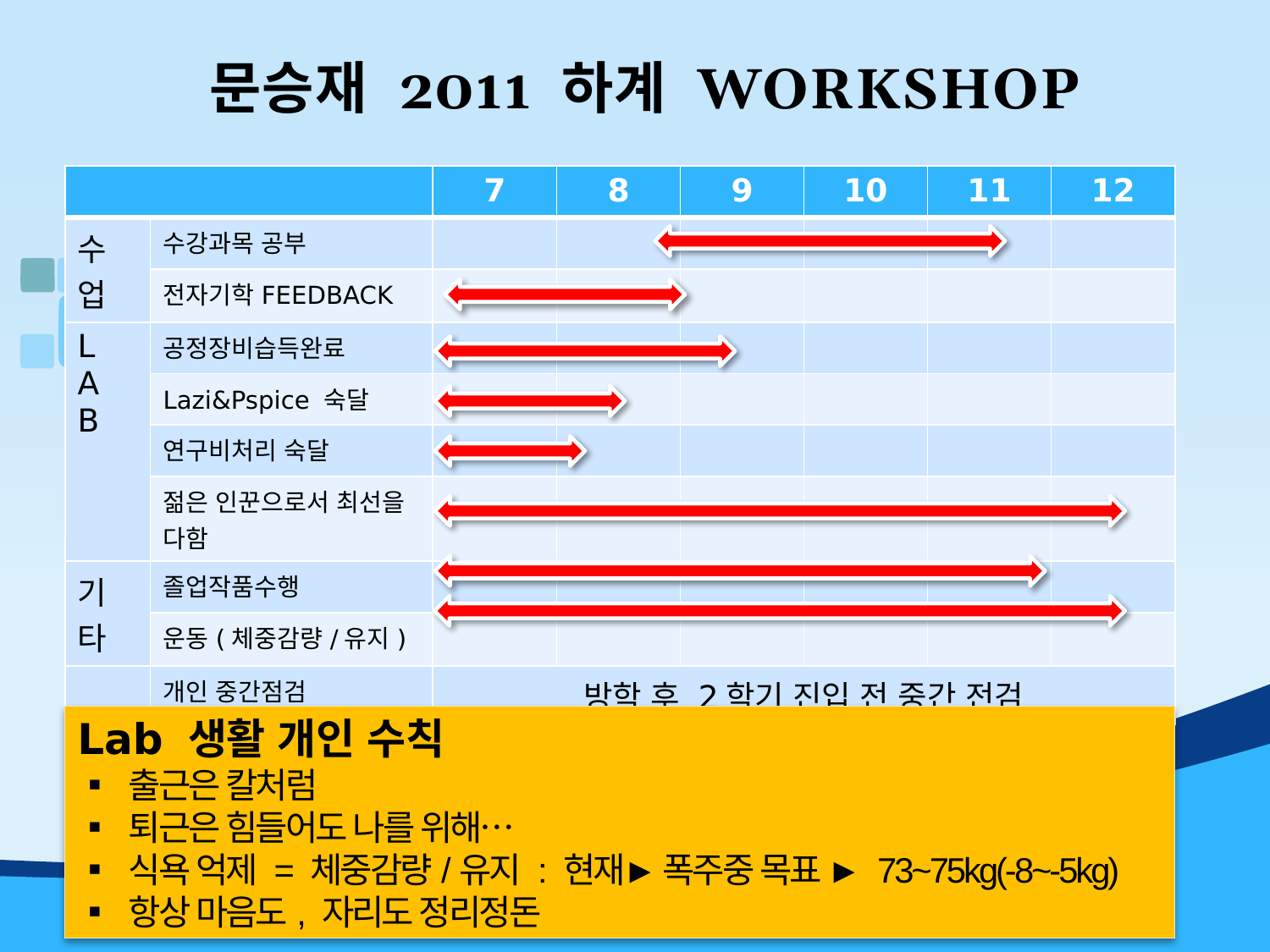

# 문승재 2011 하계 WORKSHOP
|  |  | 7 | 8 | 9 | 10 | 11 | 12 |
| --- | --- | --- | --- | --- | --- | --- | --- |
| 수 업 | 수강과목 공부 |  |  |  |  |  |  |
|  | 전자기학FEEDBACK |  |  |  |  |  |  |
| L A B | 공정장비습득완료 |  |  |  |  |  |  |
|  | Lazi&Pspice 숙달 |  |  |  |  |  |  |
|  | 연구비처리 숙달 |  |  |  |  |  |  |
|  | 젊은 인꾼으로서 최선을 다함 |  |  |  |  |  |  |
| 기 타 | 졸업작품수행 |  |  |  |  |  |  |
|  | 운동(체중감량/유지) |  |  |  |  |  |  |
|  | 개인 중간점검 | 방학 후 2학기 진입 전 중간 전검 |  |  |  |  |  |

Lab 생활 개인 수칙
▪ 출근은 칼처럼
▪ 퇴근은 힘들어도 나를 위해…
▪ 식욕 억제 = 체중감량/유지 : 현재► 폭주중 목표 ► 73~75kg(-8~-5kg)
▪ 항상 마음도, 자리도 정리정돈